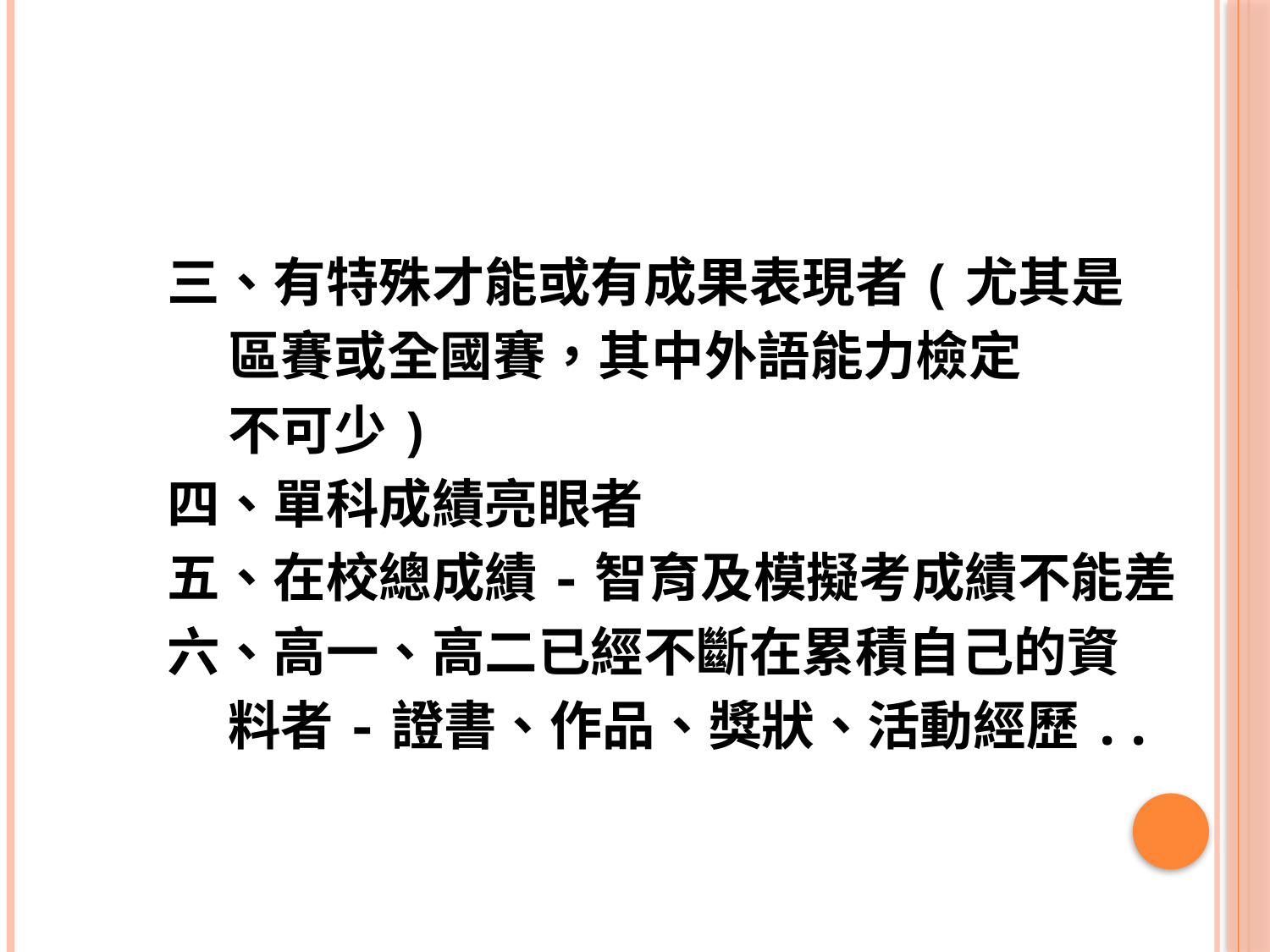

三、有特殊才能或有成果表現者(尤其是
    區賽或全國賽，其中外語能力檢定
    不可少)
四、單科成績亮眼者
五、在校總成績-智育及模擬考成績不能差
六、高一、高二已經不斷在累積自己的資
    料者-證書、作品、獎狀、活動經歷..